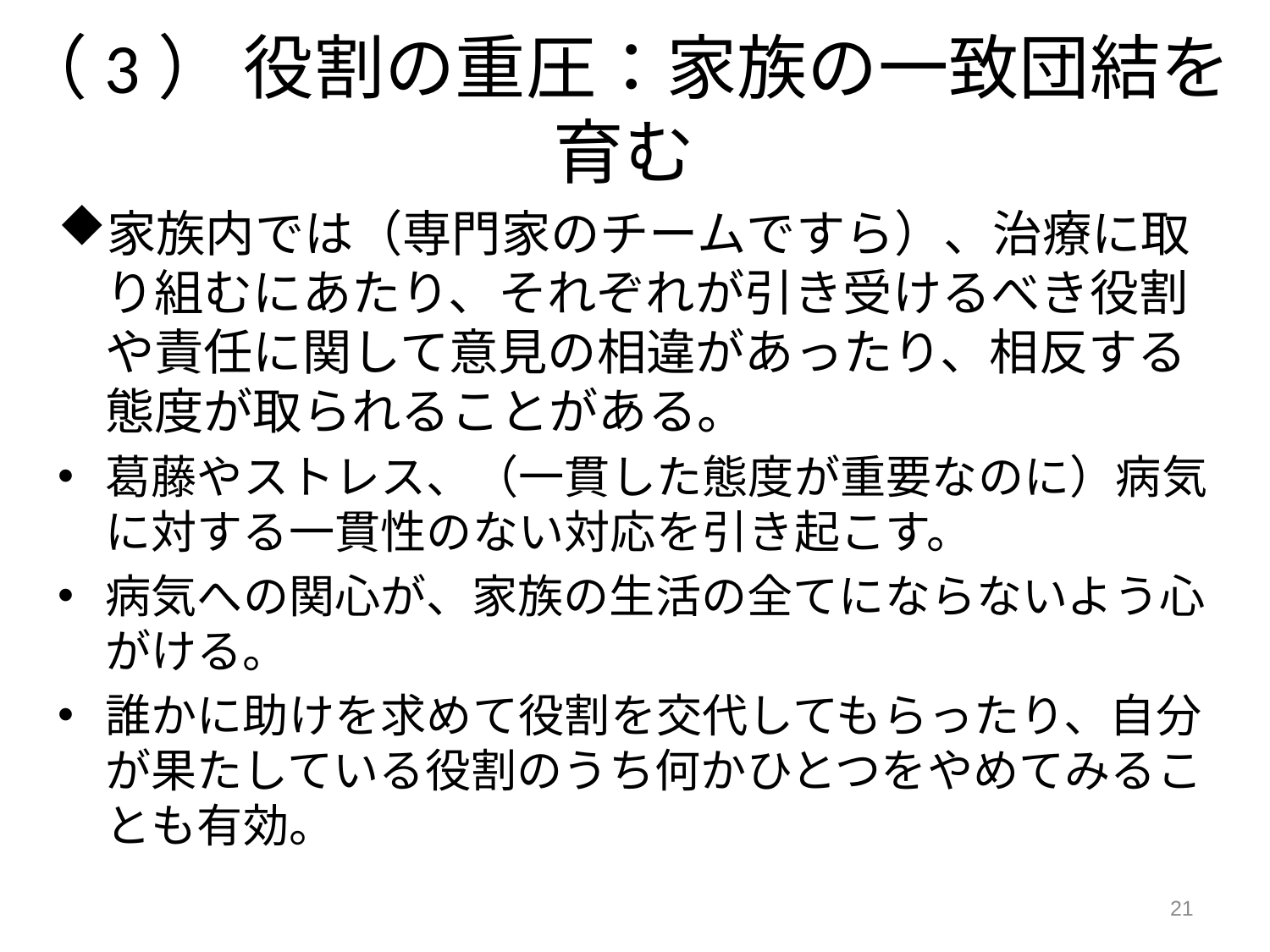

# （3） 役割の重圧：家族の一致団結を育む
家族内では（専門家のチームですら）、治療に取り組むにあたり、それぞれが引き受けるべき役割や責任に関して意見の相違があったり、相反する態度が取られることがある。
葛藤やストレス、（一貫した態度が重要なのに）病気に対する一貫性のない対応を引き起こす。
病気への関心が、家族の生活の全てにならないよう心がける。
誰かに助けを求めて役割を交代してもらったり、自分が果たしている役割のうち何かひとつをやめてみることも有効。

21